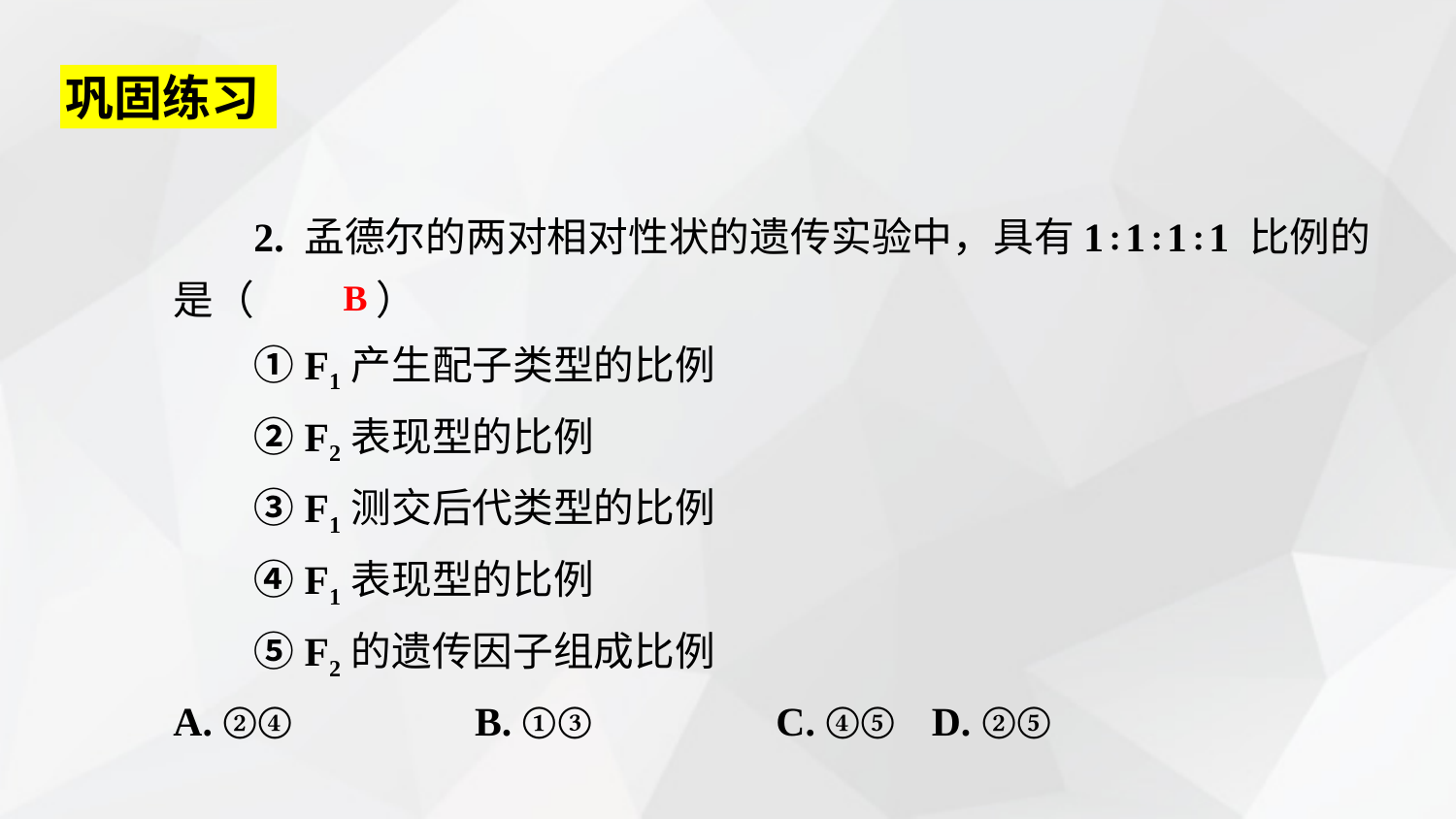

巩固练习
　　2. 孟德尔的两对相对性状的遗传实验中，具有1∶1∶1∶1 比例的是（　　　）
　　①F1产生配子类型的比例
　　②F2表现型的比例
　　③F1测交后代类型的比例
　　④F1表现型的比例
　　⑤F2的遗传因子组成比例
A. ②④	    　      B. ①③        	  C. ④⑤	   D. ②⑤
B